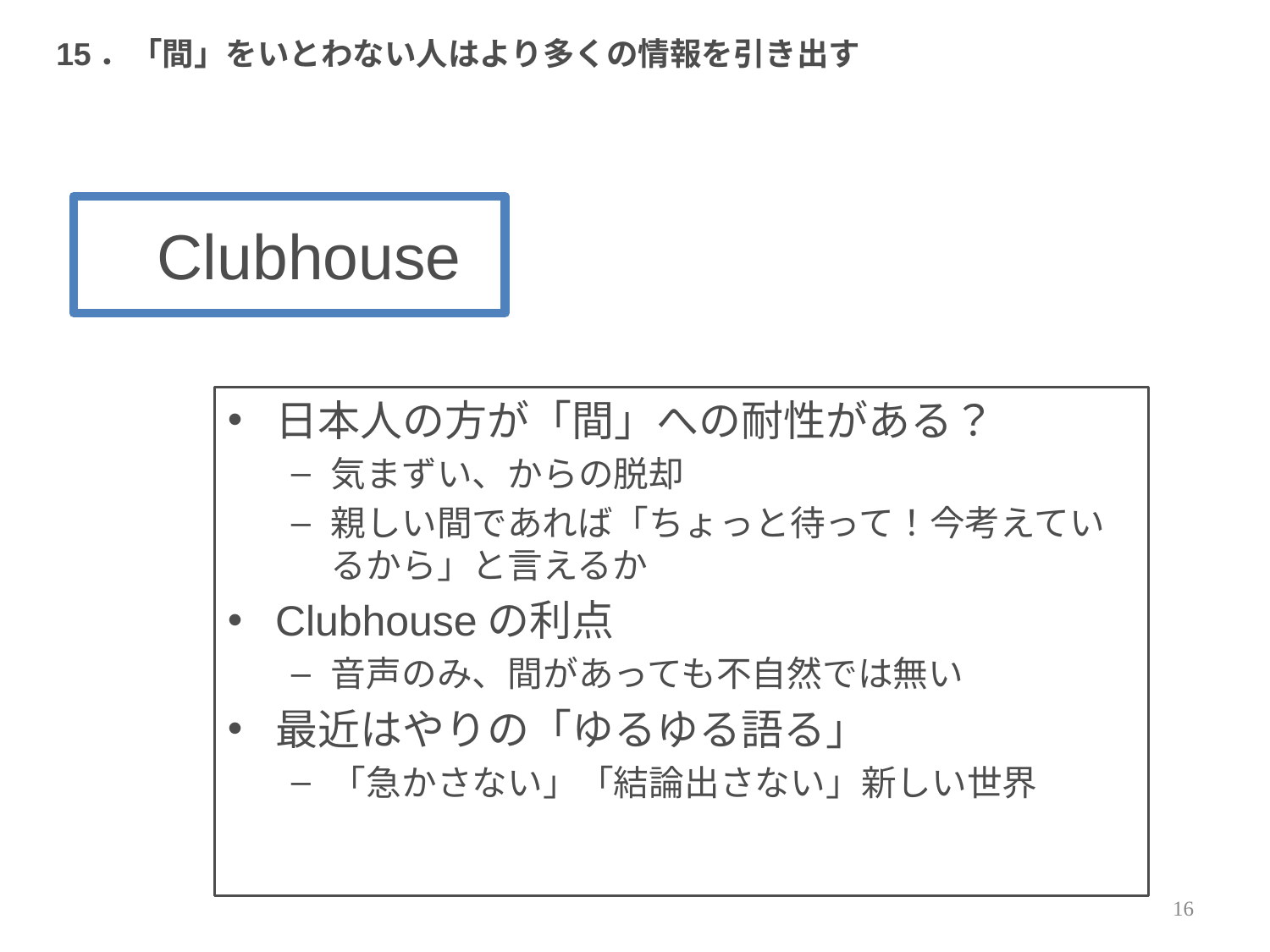

# 15．「間」をいとわない人はより多くの情報を引き出す
　Clubhouse
日本人の方が「間」への耐性がある？
気まずい、からの脱却
親しい間であれば「ちょっと待って！今考えているから」と言えるか
Clubhouseの利点
音声のみ、間があっても不自然では無い
最近はやりの「ゆるゆる語る」
「急かさない」「結論出さない」新しい世界
16